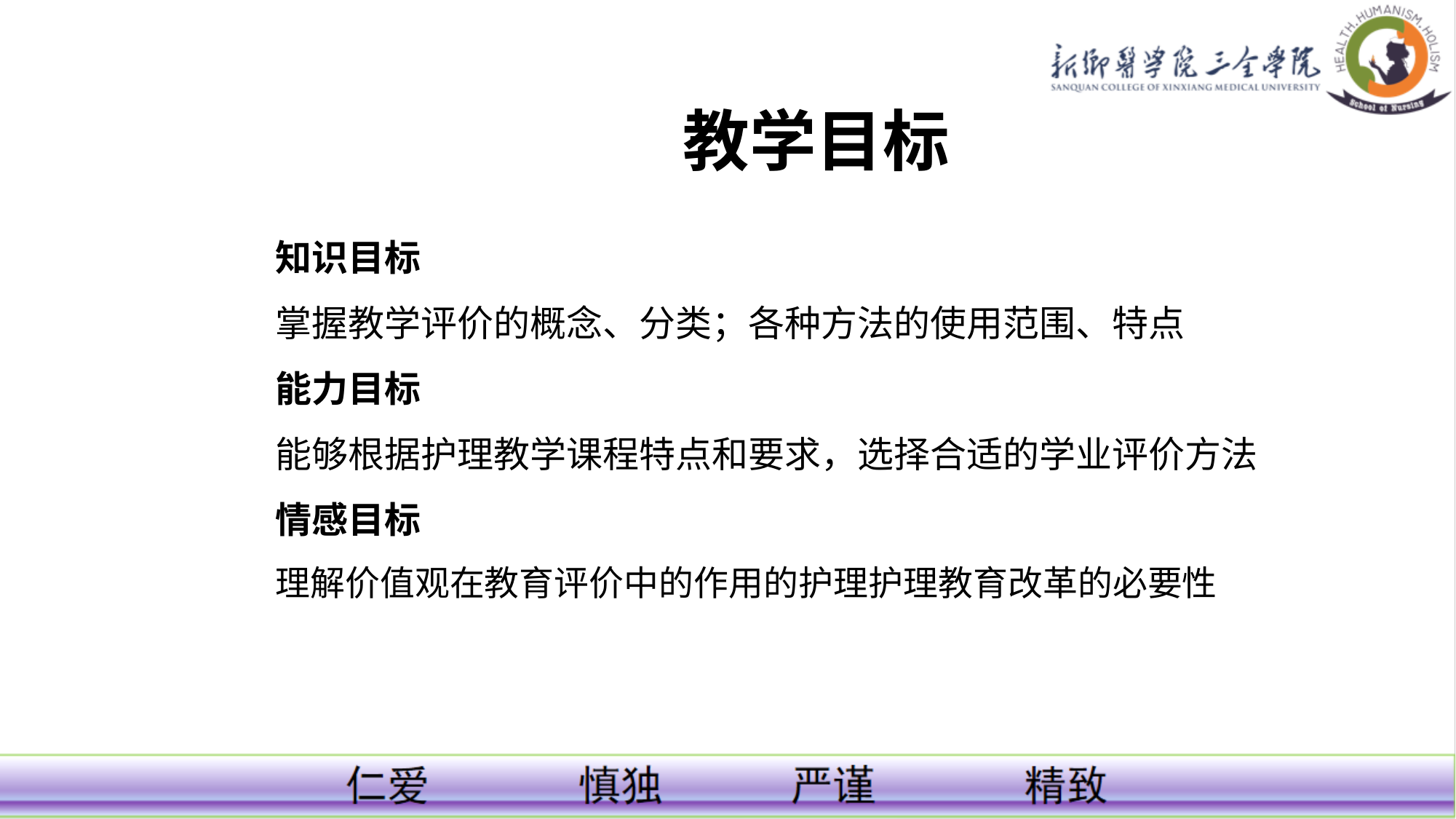

# 教学目标
知识目标
掌握教学评价的概念、分类；各种方法的使用范围、特点
能力目标
能够根据护理教学课程特点和要求，选择合适的学业评价方法
情感目标
理解价值观在教育评价中的作用的护理护理教育改革的必要性